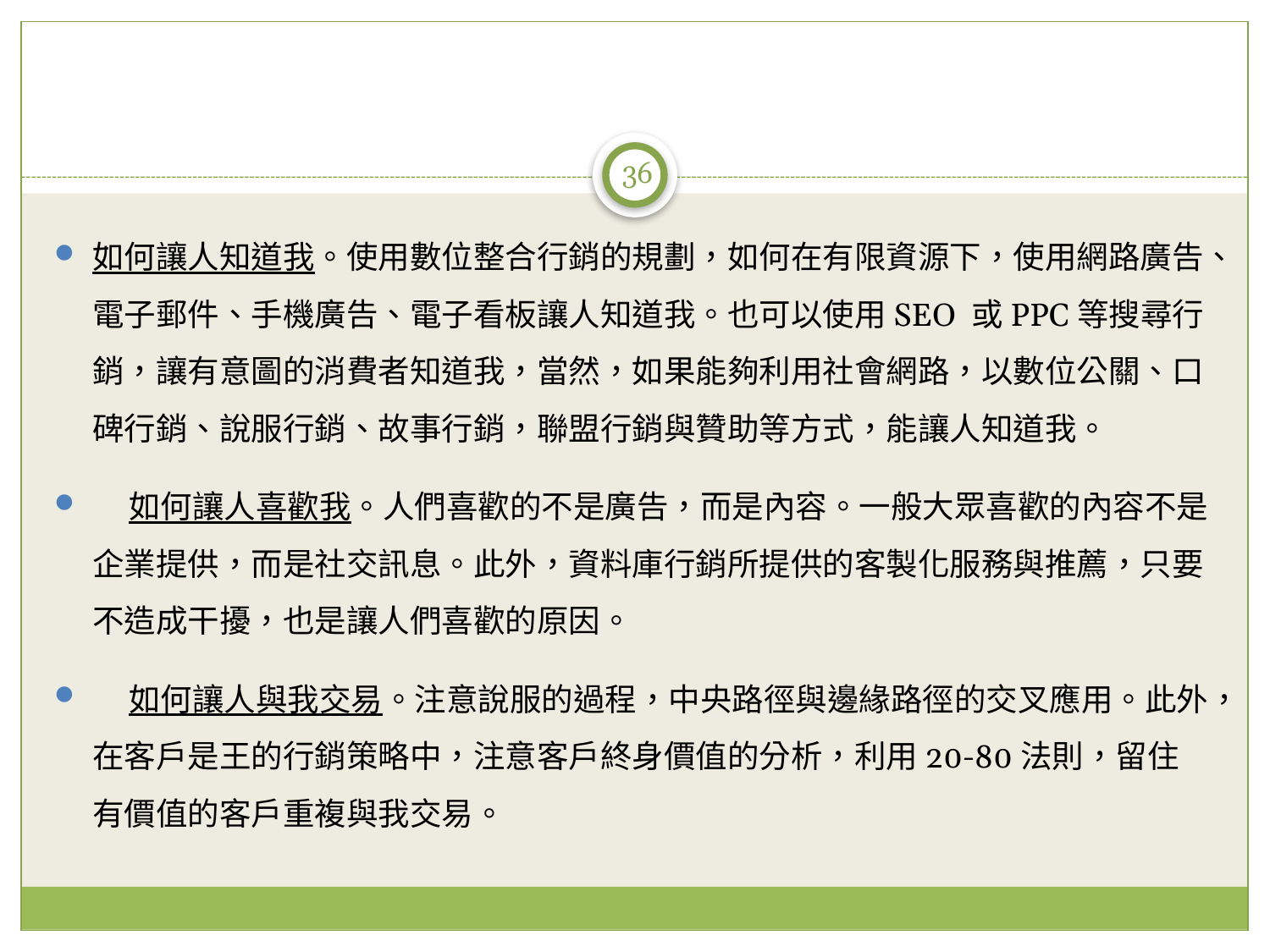

#
36
如何讓人知道我。使用數位整合行銷的規劃，如何在有限資源下，使用網路廣告、電子郵件、手機廣告、電子看板讓人知道我。也可以使用SEO 或PPC等搜尋行銷，讓有意圖的消費者知道我，當然，如果能夠利用社會網路，以數位公關、口碑行銷、說服行銷、故事行銷，聯盟行銷與贊助等方式，能讓人知道我。
    如何讓人喜歡我。人們喜歡的不是廣告，而是內容。一般大眾喜歡的內容不是企業提供，而是社交訊息。此外，資料庫行銷所提供的客製化服務與推薦，只要不造成干擾，也是讓人們喜歡的原因。
    如何讓人與我交易。注意說服的過程，中央路徑與邊緣路徑的交叉應用。此外，在客戶是王的行銷策略中，注意客戶終身價值的分析，利用20-80法則，留住有價值的客戶重複與我交易。